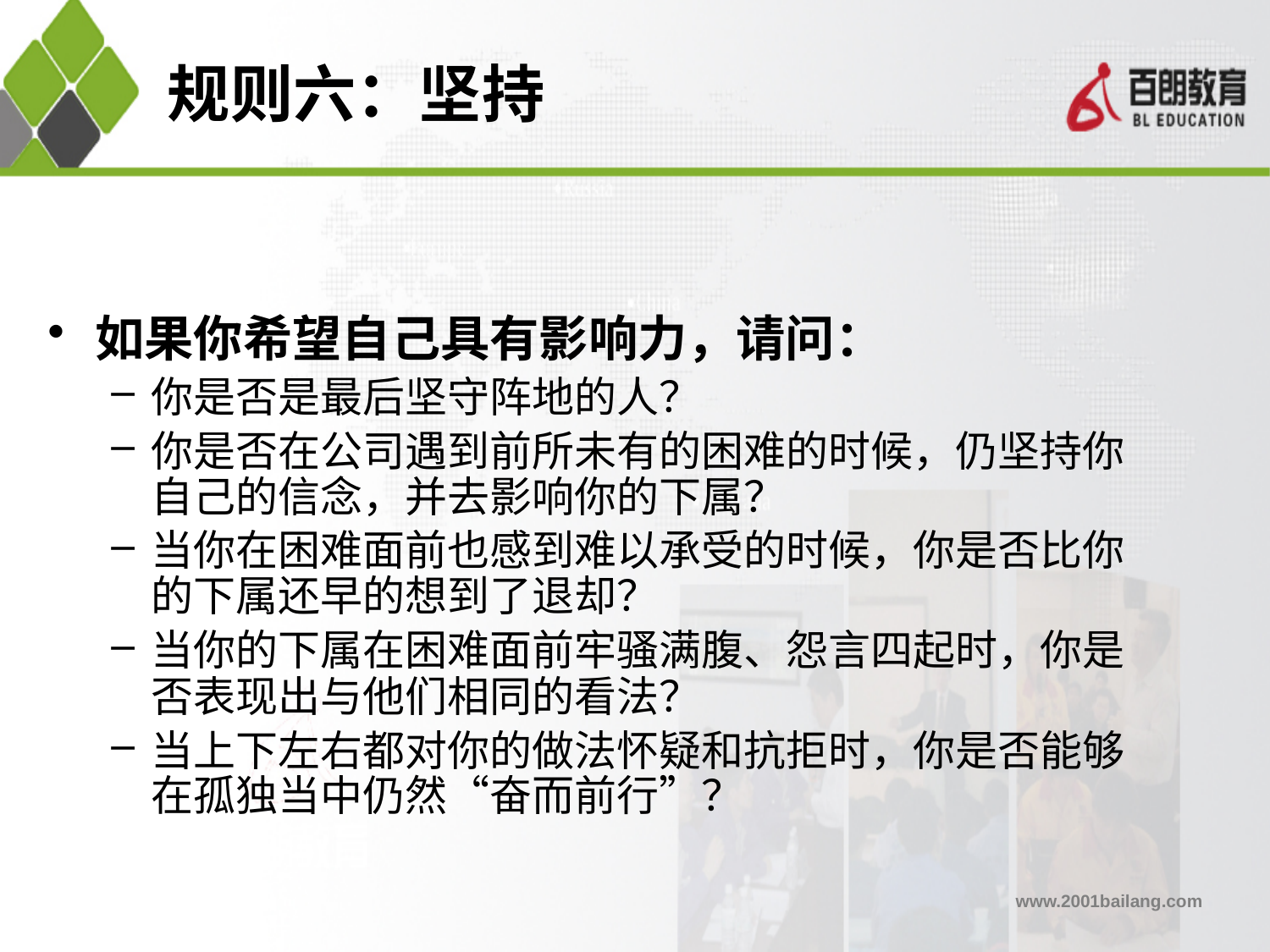

# 规则六：坚持
如果你希望自己具有影响力，请问：
你是否是最后坚守阵地的人？
你是否在公司遇到前所未有的困难的时候，仍坚持你自己的信念，并去影响你的下属？
当你在困难面前也感到难以承受的时候，你是否比你的下属还早的想到了退却？
当你的下属在困难面前牢骚满腹、怨言四起时，你是否表现出与他们相同的看法？
当上下左右都对你的做法怀疑和抗拒时，你是否能够在孤独当中仍然“奋而前行”？